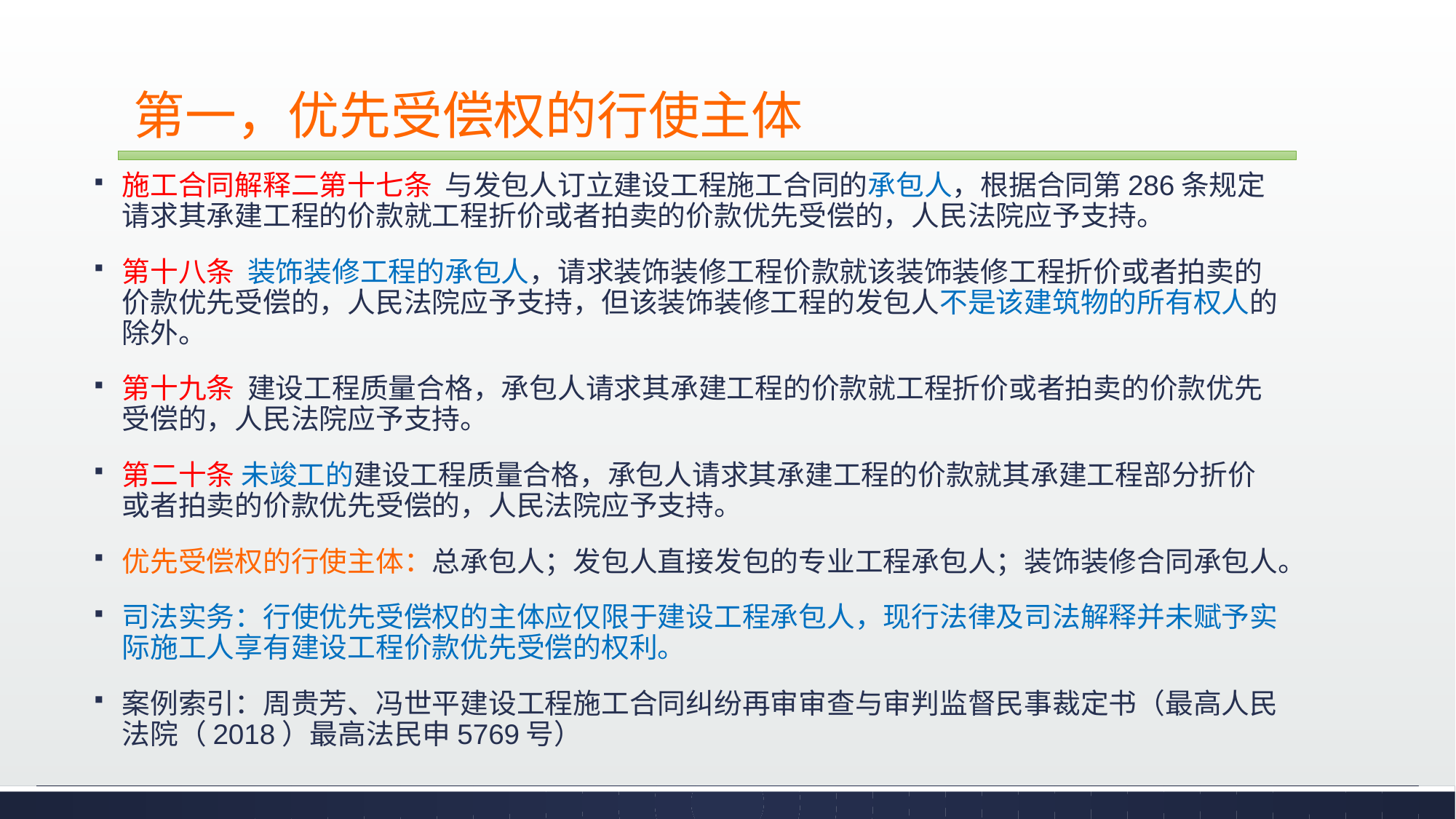

# 第一，优先受偿权的行使主体

施工合同解释二第十七条  与发包人订立建设工程施工合同的承包人，根据合同第286条规定请求其承建工程的价款就工程折价或者拍卖的价款优先受偿的，人民法院应予支持。
第十八条  装饰装修工程的承包人，请求装饰装修工程价款就该装饰装修工程折价或者拍卖的价款优先受偿的，人民法院应予支持，但该装饰装修工程的发包人不是该建筑物的所有权人的除外。
第十九条  建设工程质量合格，承包人请求其承建工程的价款就工程折价或者拍卖的价款优先受偿的，人民法院应予支持。
第二十条 未竣工的建设工程质量合格，承包人请求其承建工程的价款就其承建工程部分折价或者拍卖的价款优先受偿的，人民法院应予支持。
优先受偿权的行使主体：总承包人；发包人直接发包的专业工程承包人；装饰装修合同承包人。
司法实务：行使优先受偿权的主体应仅限于建设工程承包人，现行法律及司法解释并未赋予实际施工人享有建设工程价款优先受偿的权利。
案例索引：周贵芳、冯世平建设工程施工合同纠纷再审审查与审判监督民事裁定书（最高人民法院（2018）最高法民申5769号）